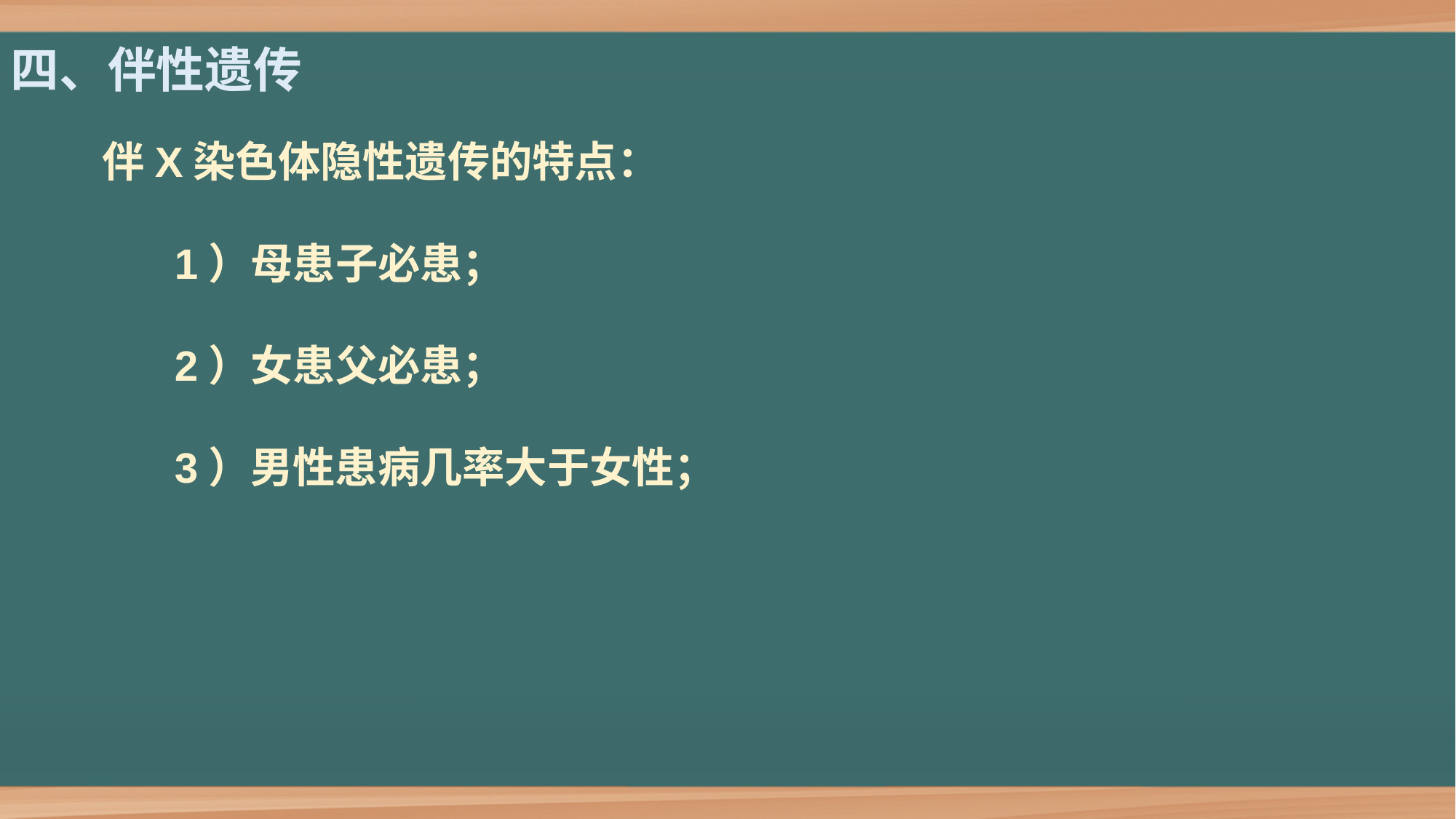

四、伴性遗传
伴X染色体隐性遗传的特点：
1）母患子必患；
2）女患父必患；
3）男性患病几率大于女性；